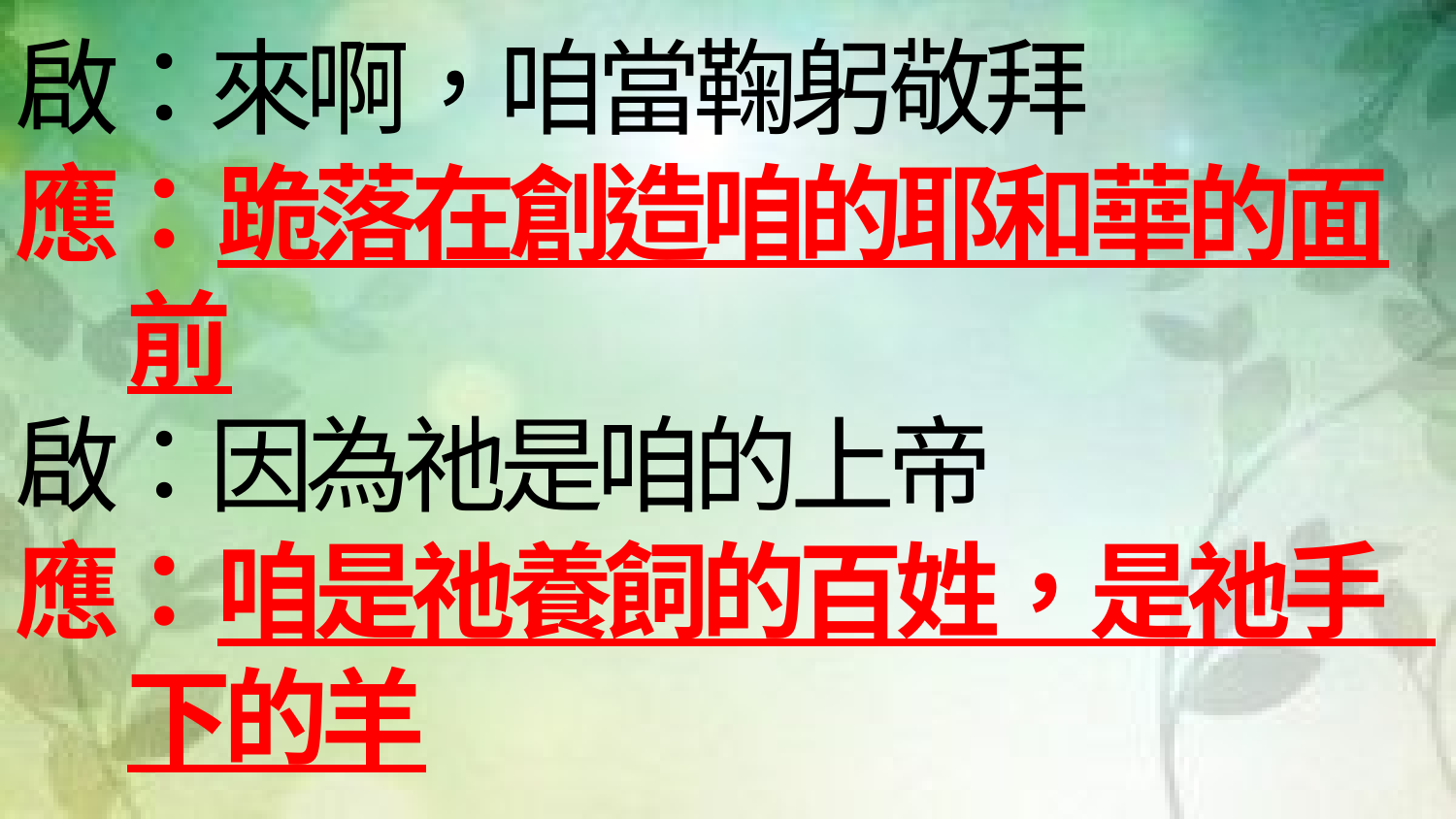

啟：來啊，咱當鞠躬敬拜
應：跪落在創造咱的耶和華的面
     前
啟：因為祂是咱的上帝
應：咱是祂養飼的百姓，是祂手
     下的羊